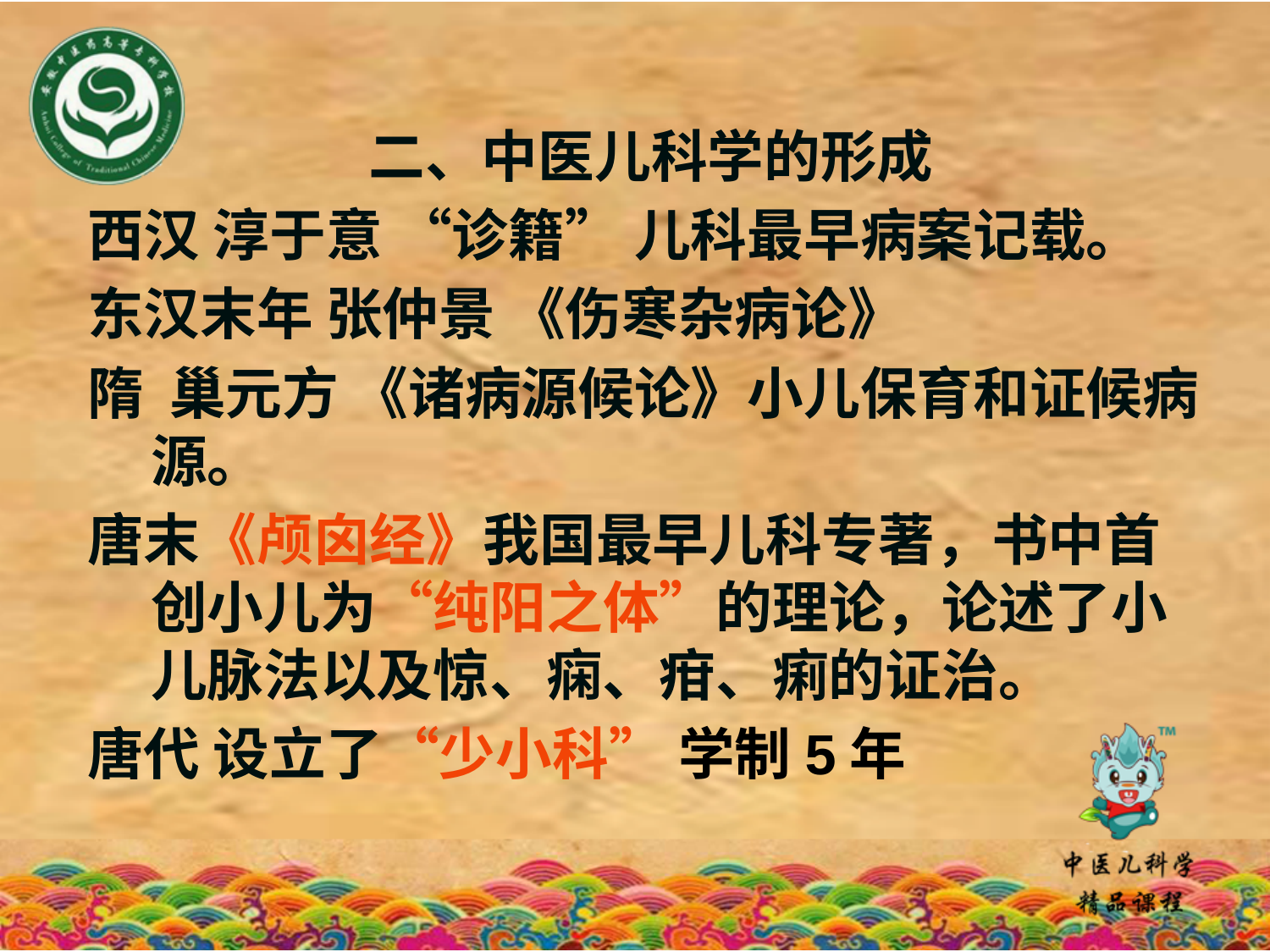

二、中医儿科学的形成
西汉 淳于意 “诊籍” 儿科最早病案记载。
东汉末年 张仲景 《伤寒杂病论》
隋  巢元方 《诸病源候论》小儿保育和证候病源。
唐末《颅囟经》我国最早儿科专著，书中首创小儿为“纯阳之体”的理论，论述了小儿脉法以及惊、痫、疳、痢的证治。
唐代 设立了“少小科” 学制5年